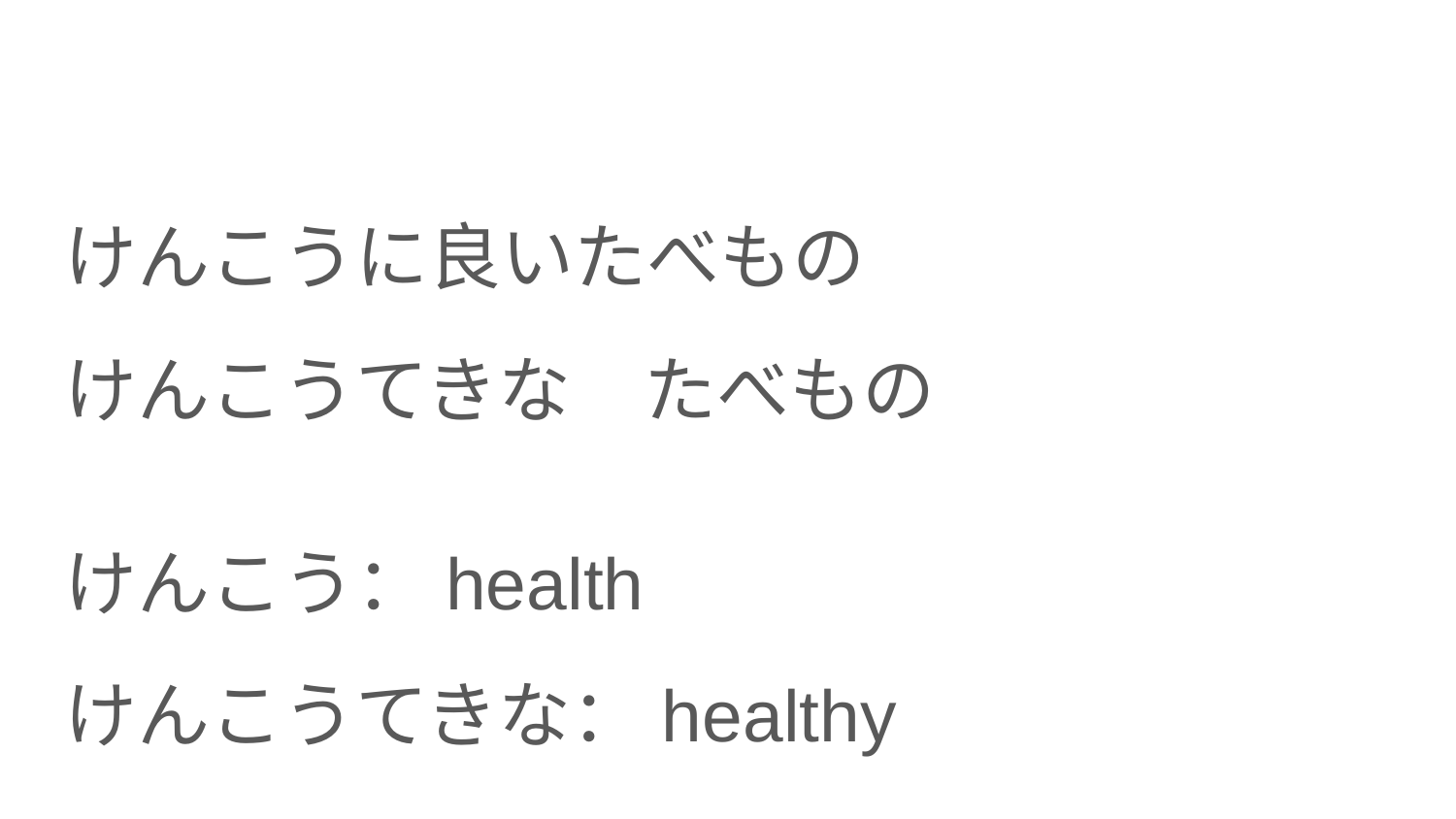

#
けんこうに良いたべもの
けんこうてきな　たべもの

けんこう：health
けんこうてきな：healthy